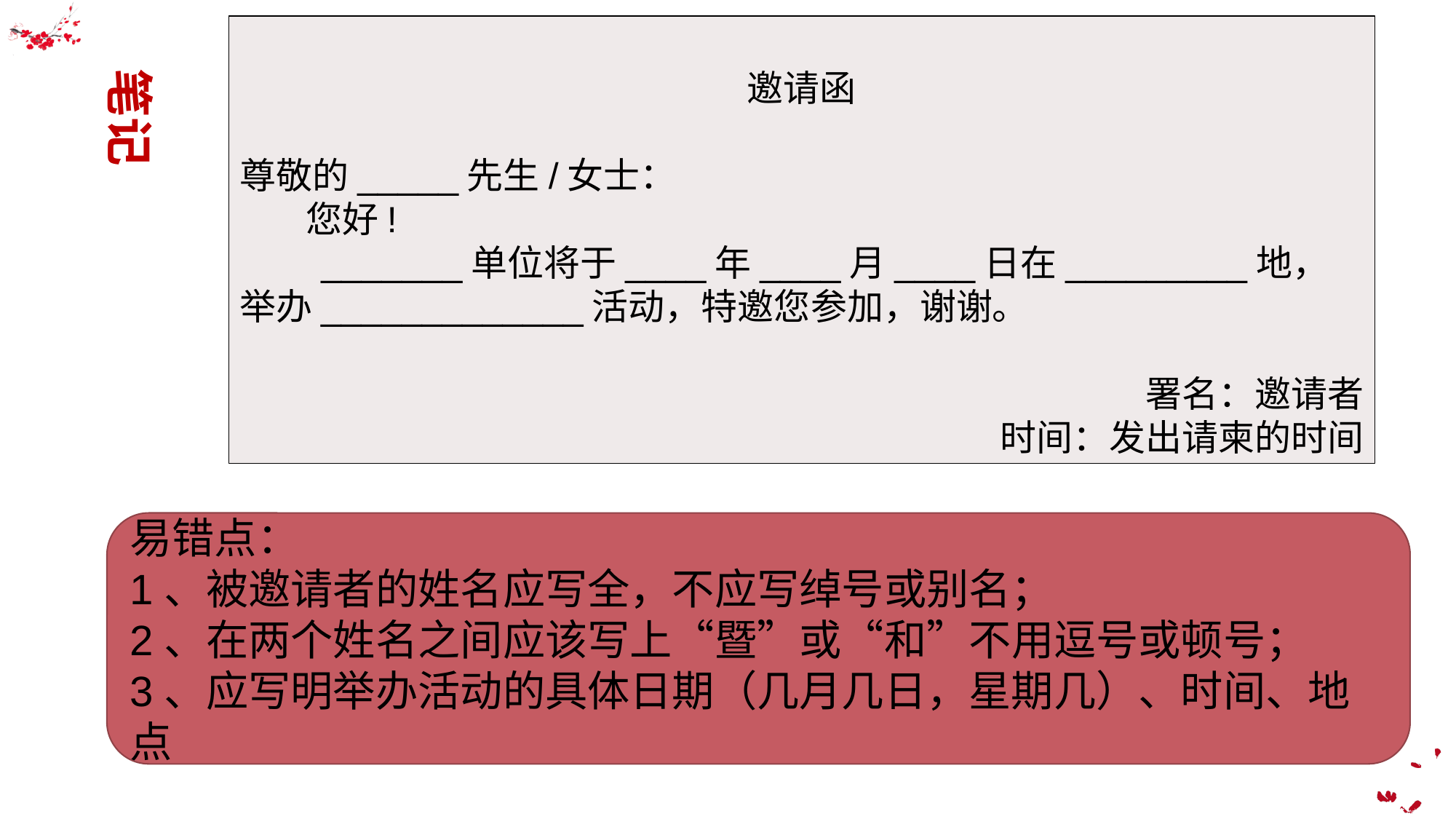

邀请函

尊敬的_____先生/女士：
       您好!
        _______单位将于____年____月____日在_________地，举办_____________活动，特邀您参加，谢谢。

                                            署名：邀请者
                             时间：发出请柬的时间
笔记
易错点：
1、被邀请者的姓名应写全，不应写绰号或别名；
2、在两个姓名之间应该写上“暨”或“和”不用逗号或顿号；
3、应写明举办活动的具体日期（几月几日，星期几）、时间、地点。